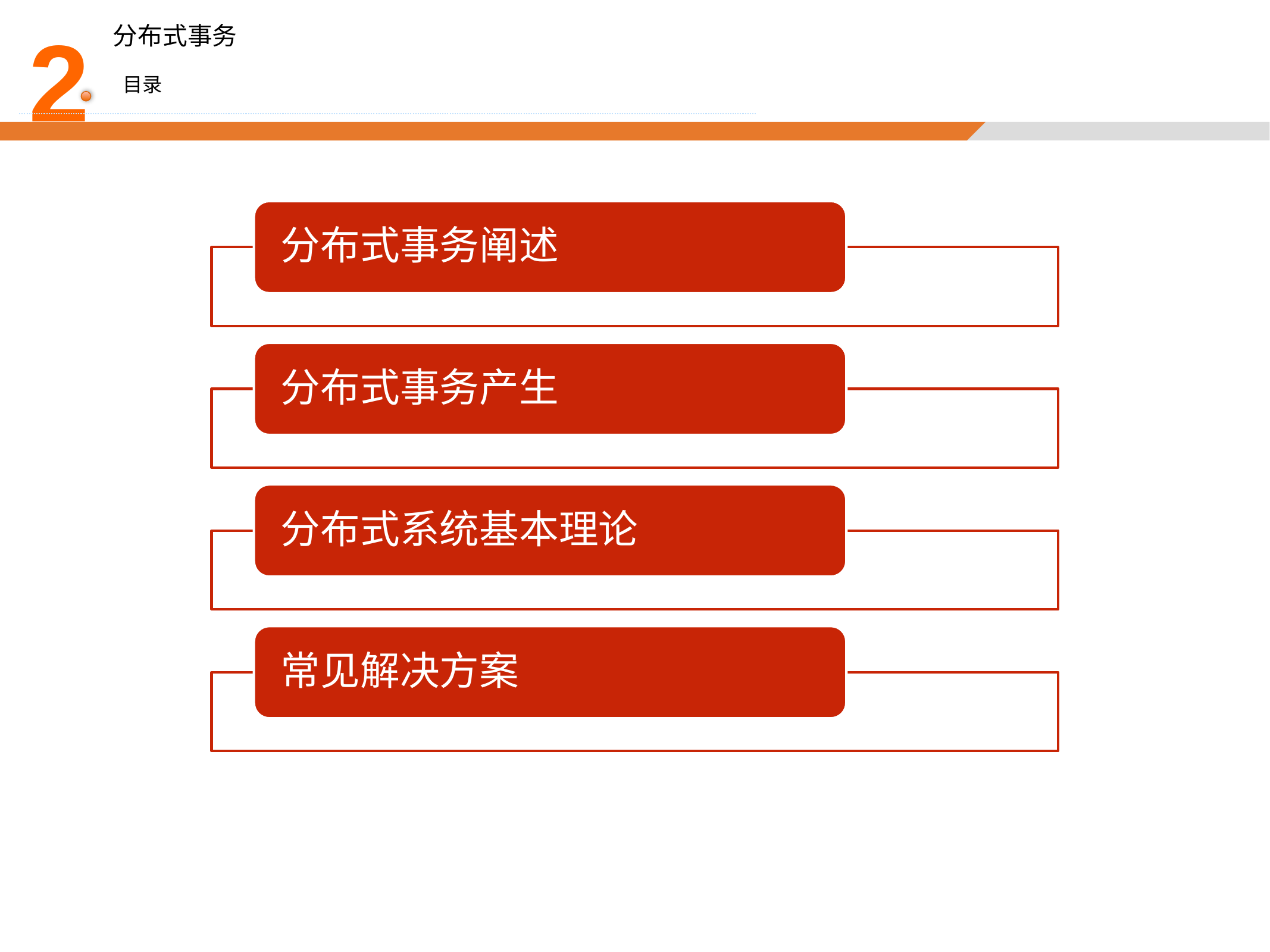

2
分布式事务

目录
分布式事务阐述

分布式事务产生

分布式系统基本理论

常见解决方案